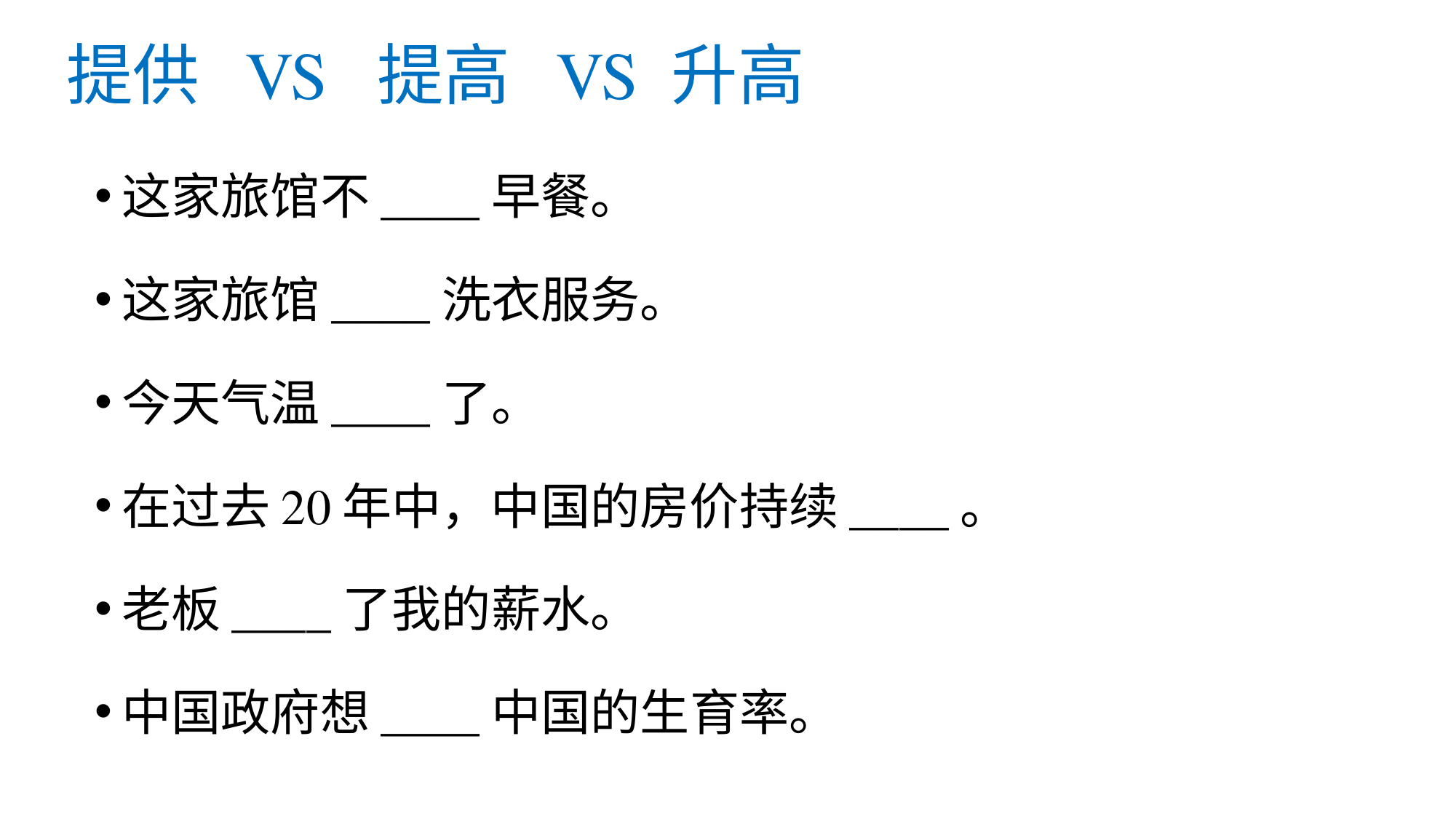

# 提供  VS  提高  VS 升高
这家旅馆不____早餐。
这家旅馆____洗衣服务。
今天气温____了。
在过去20年中，中国的房价持续____。
老板____了我的薪水。
中国政府想____中国的生育率。